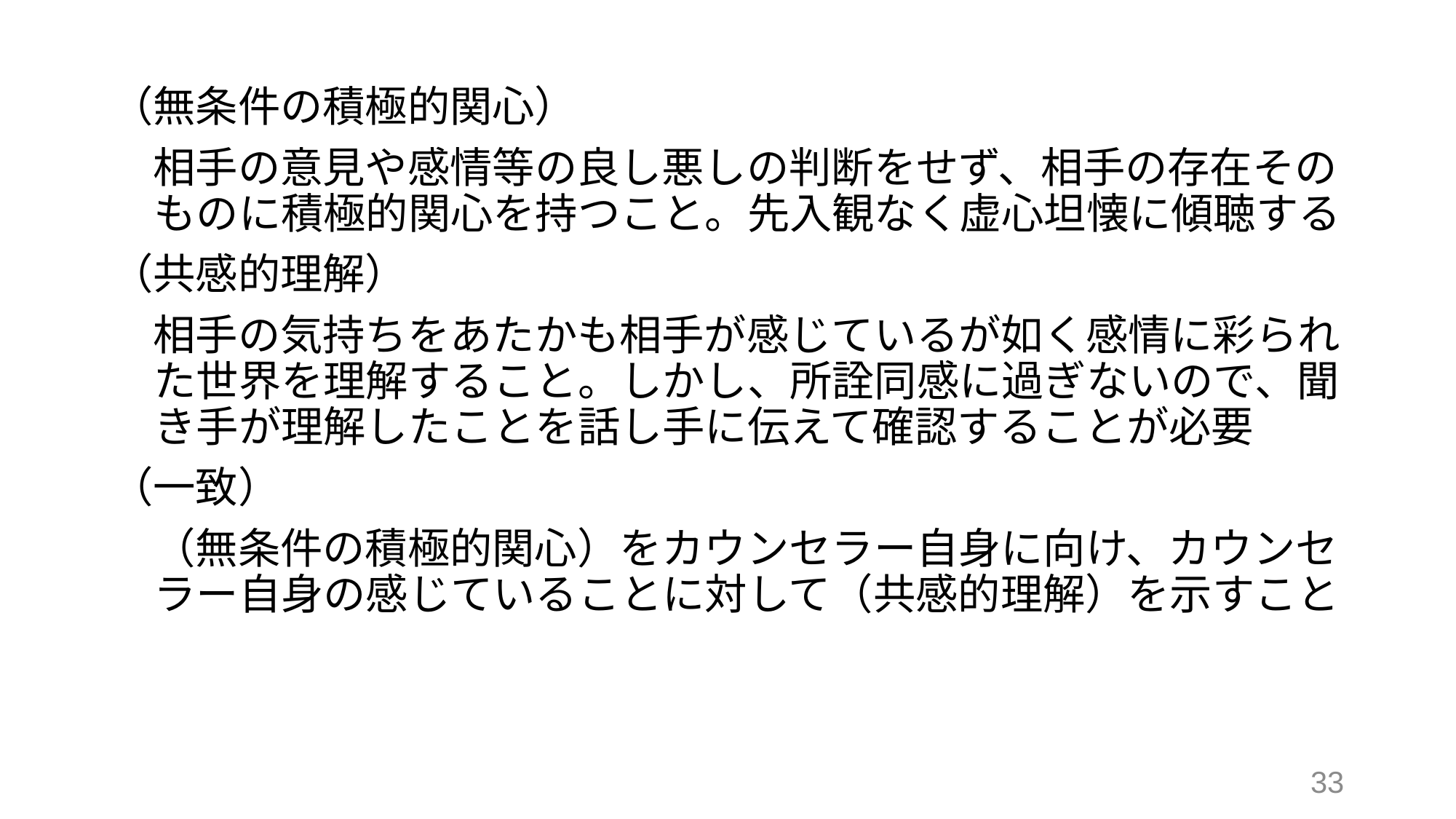

（無条件の積極的関心）
　相手の意見や感情等の良し悪しの判断をせず、相手の存在そのものに積極的関心を持つこと。先入観なく虚心坦懐に傾聴する
（共感的理解）
　相手の気持ちをあたかも相手が感じているが如く感情に彩られた世界を理解すること。しかし、所詮同感に過ぎないので、聞き手が理解したことを話し手に伝えて確認することが必要
（一致）
　（無条件の積極的関心）をカウンセラー自身に向け、カウンセラー自身の感じていることに対して（共感的理解）を示すこと
33